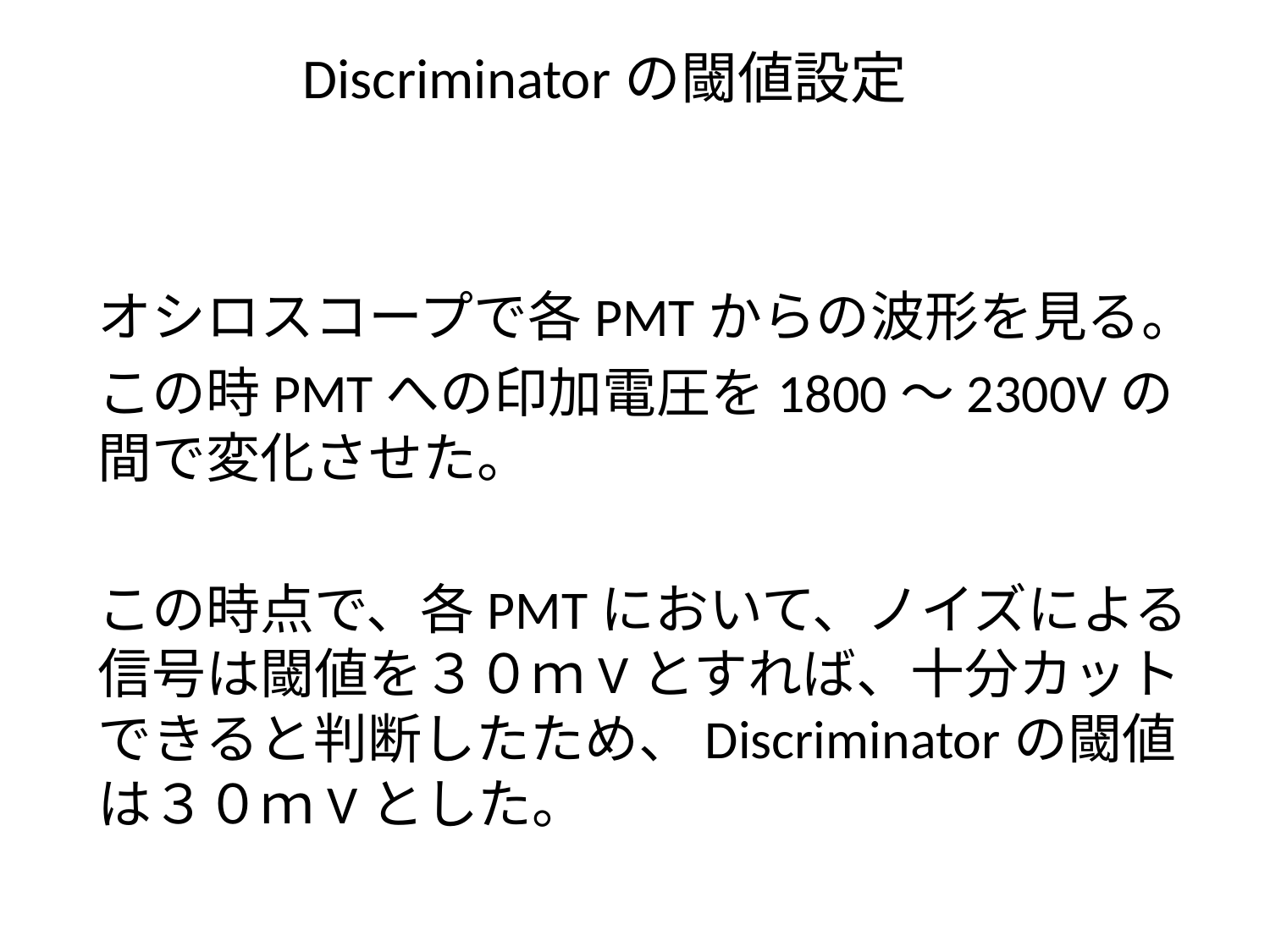

Discriminatorの閾値設定
オシロスコープで各PMTからの波形を見る。
この時PMTへの印加電圧を1800～2300Vの間で変化させた。

この時点で、各PMTにおいて、ノイズによる信号は閾値を３０ｍVとすれば、十分カットできると判断したため、Discriminatorの閾値は３０ｍVとした。